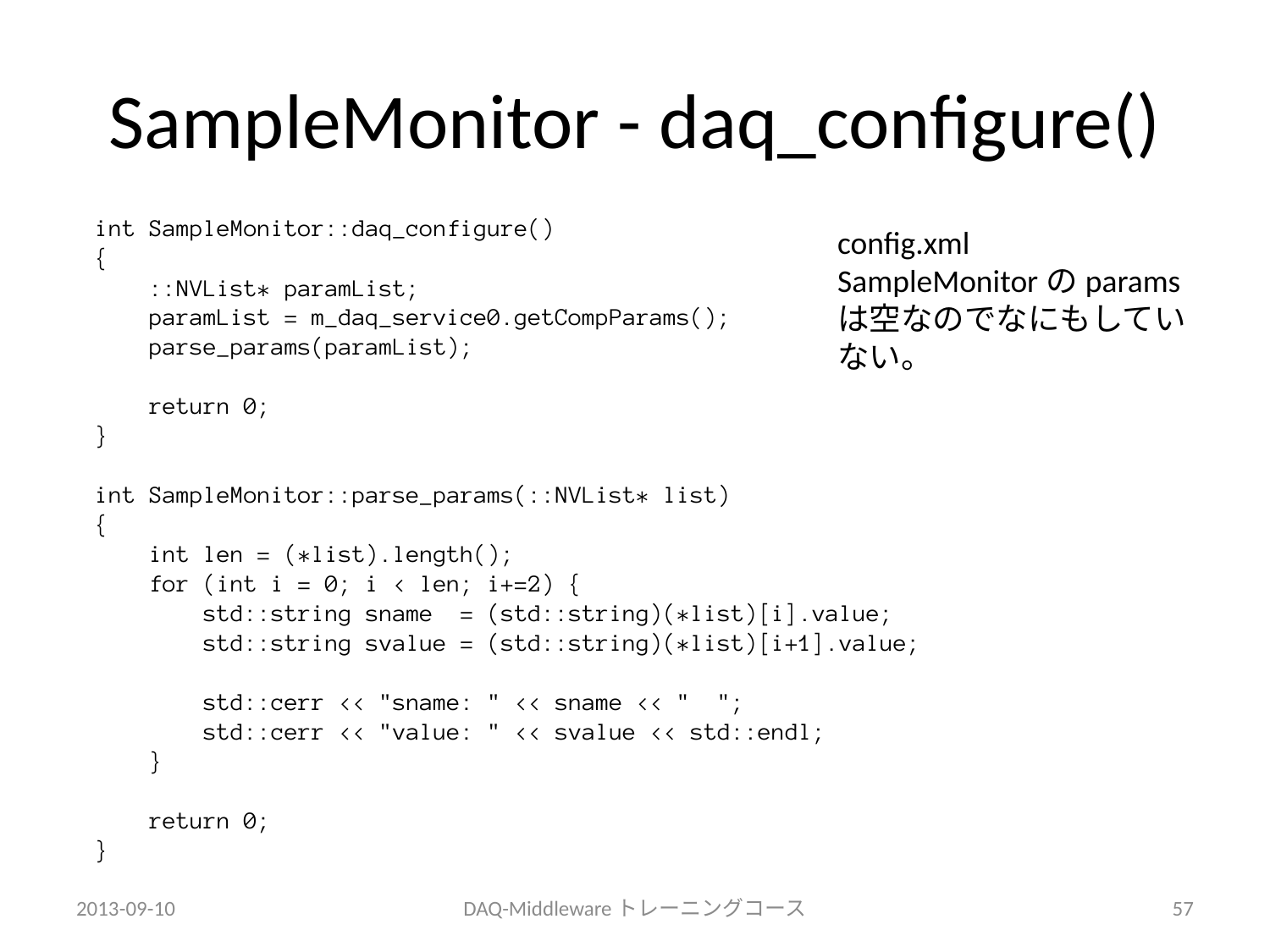

# SampleMonitor - daq_configure()
int SampleMonitor::daq_configure()
{
    ::NVList* paramList;
    paramList = m_daq_service0.getCompParams();
    parse_params(paramList);

    return 0;
}

int SampleMonitor::parse_params(::NVList* list)
{
    int len = (*list).length();
    for (int i = 0; i < len; i+=2) {
        std::string sname  = (std::string)(*list)[i].value;
        std::string svalue = (std::string)(*list)[i+1].value;

        std::cerr << "sname: " << sname << "  ";
        std::cerr << "value: " << svalue << std::endl;
    }

    return 0;
}
config.xml
SampleMonitorのparamsは空なのでなにもしていない。
2013-09-10
DAQ-Middlewareトレーニングコース
57